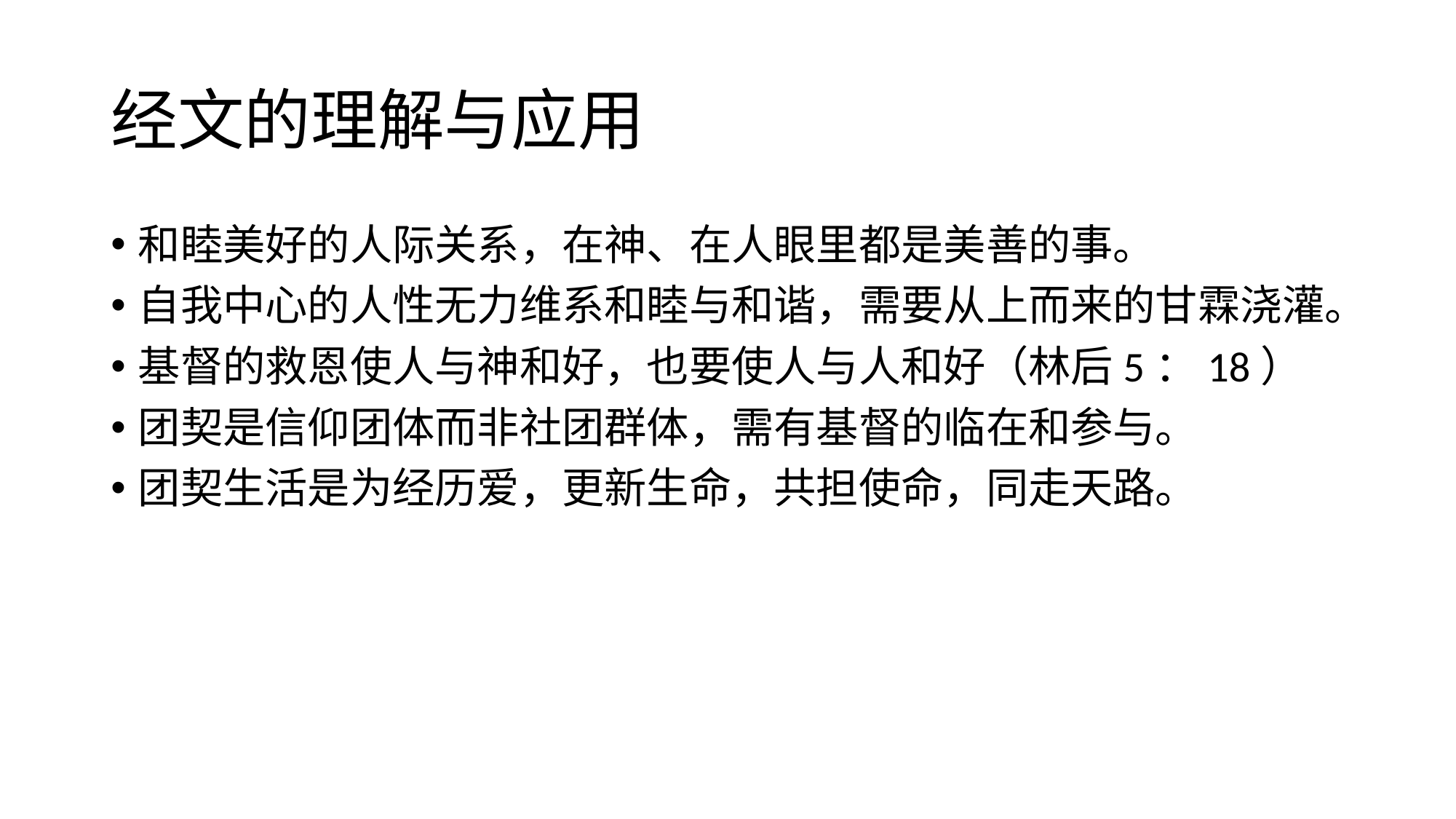

# 经文的理解与应用
和睦美好的人际关系，在神、在人眼里都是美善的事。
自我中心的人性无力维系和睦与和谐，需要从上而来的甘霖浇灌。
基督的救恩使人与神和好，也要使人与人和好（林后5：18）
团契是信仰团体而非社团群体，需有基督的临在和参与。
团契生活是为经历爱，更新生命，共担使命，同走天路。